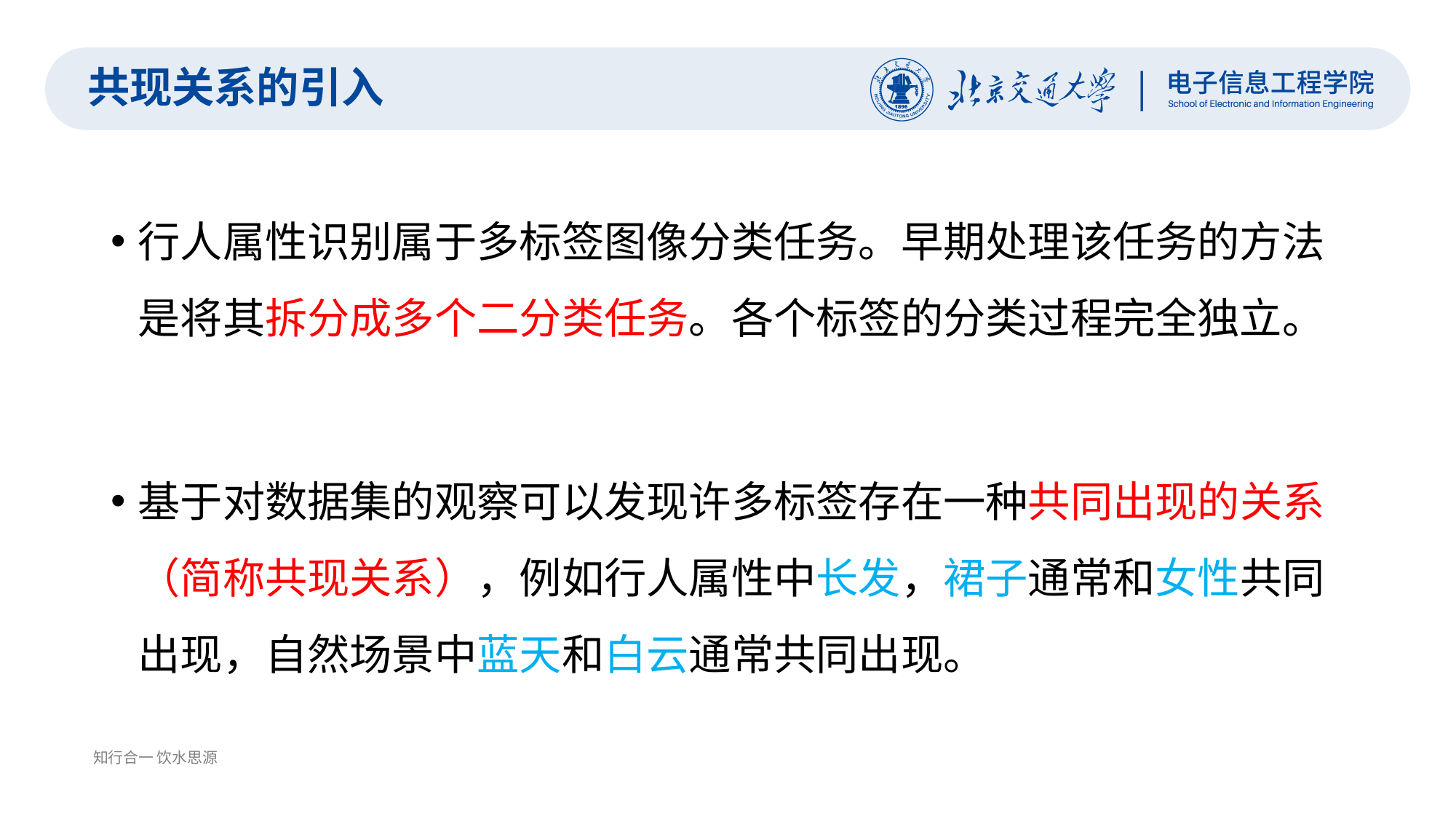

共现关系的引入
行人属性识别属于多标签图像分类任务。早期处理该任务的方法是将其拆分成多个二分类任务。各个标签的分类过程完全独立。

基于对数据集的观察可以发现许多标签存在一种共同出现的关系（简称共现关系），例如行人属性中长发，裙子通常和女性共同出现，自然场景中蓝天和白云通常共同出现。
知行合一 饮水思源